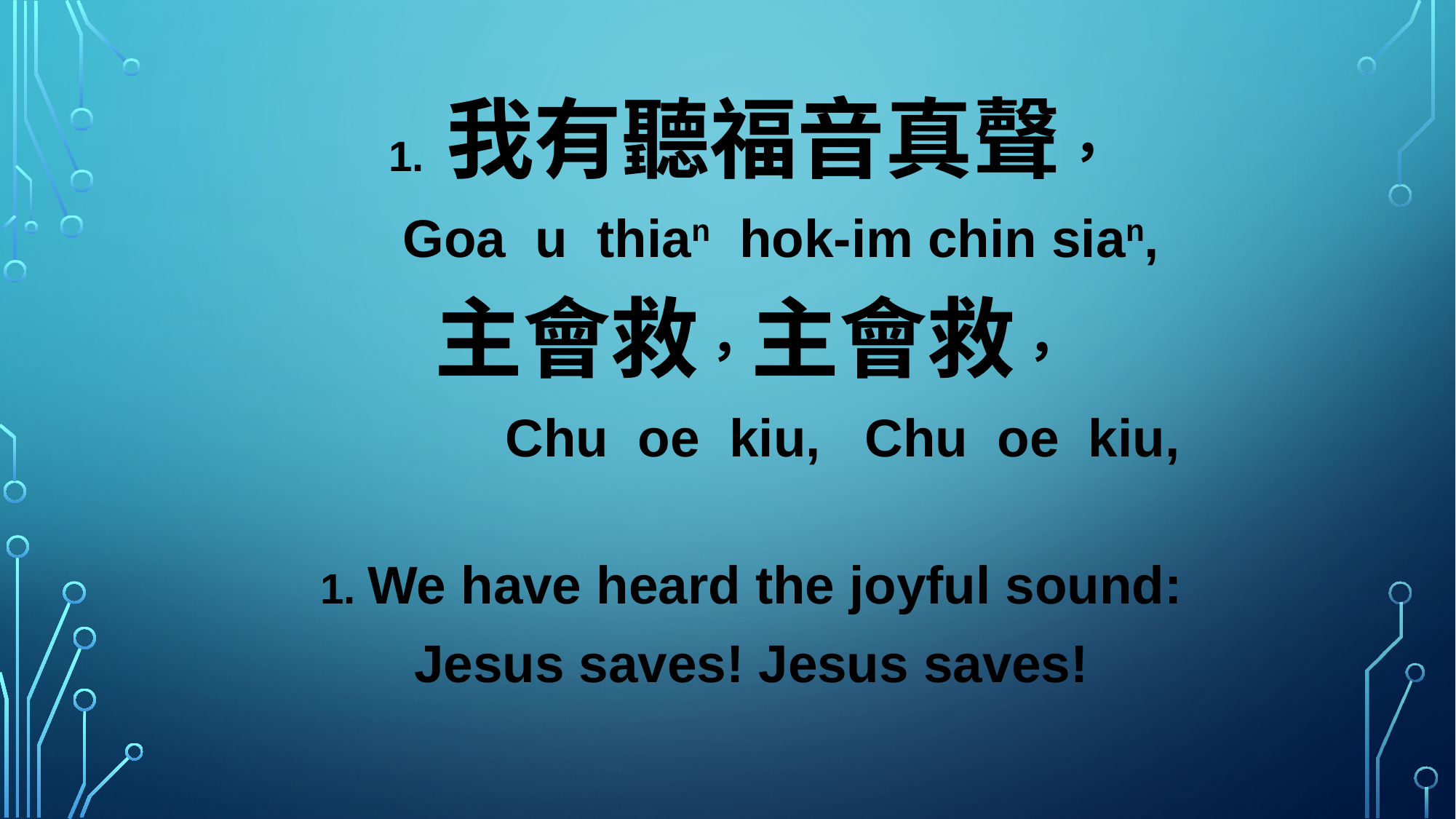

1. 我有聽福音真聲，
    Goa  u  thian  hok-im chin sian,
主會救，主會救，
                   Chu  oe  kiu,   Chu  oe  kiu,

1. We have heard the joyful sound:
Jesus saves! Jesus saves!